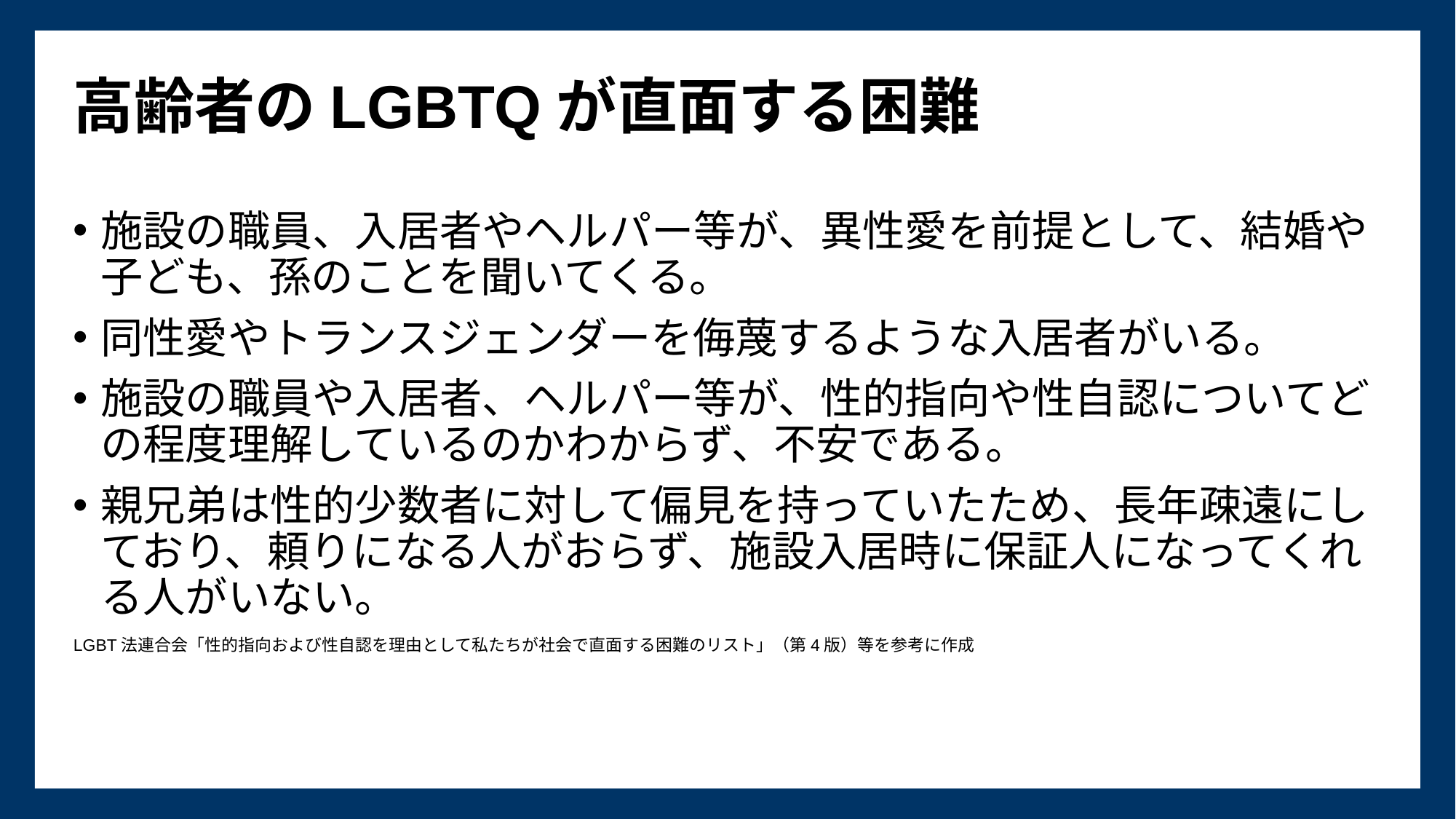

# 高齢者のLGBTQが直面する困難
施設の職員、入居者やヘルパー等が、異性愛を前提として、結婚や子ども、孫のことを聞いてくる。
同性愛やトランスジェンダーを侮蔑するような入居者がいる。
施設の職員や入居者、ヘルパー等が、性的指向や性自認についてどの程度理解しているのかわからず、不安である。
親兄弟は性的少数者に対して偏見を持っていたため、長年疎遠にしており、頼りになる人がおらず、施設入居時に保証人になってくれる人がいない。
LGBT法連合会「性的指向および性自認を理由として私たちが社会で直面する困難のリスト」（第4版）等を参考に作成